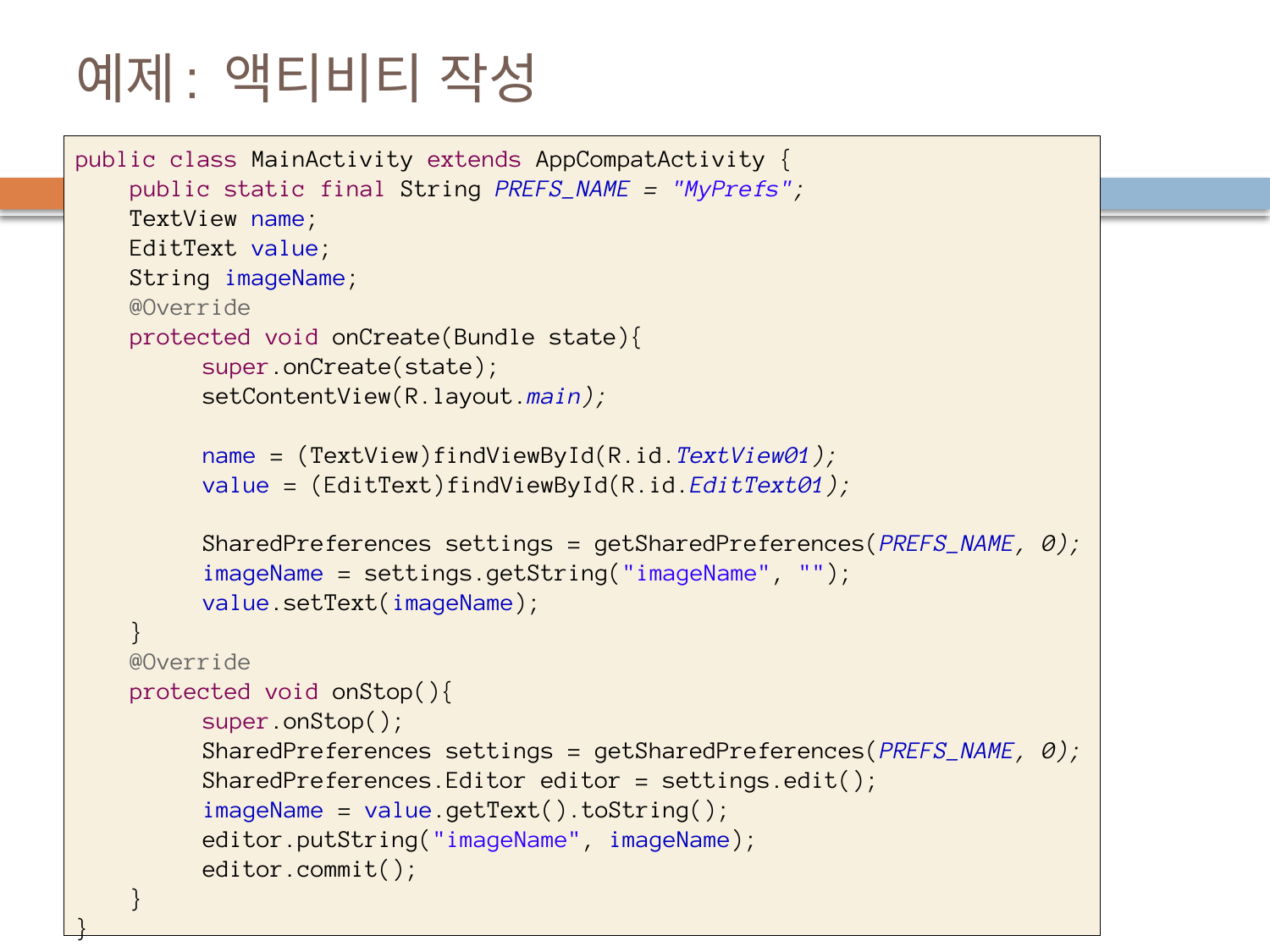

# 예제: 액티비티 작성
public class MainActivity extends AppCompatActivity {
    public static final String PREFS_NAME = "MyPrefs";
    TextView name;
    EditText value;
    String imageName;
    @Override
    protected void onCreate(Bundle state){
	super.onCreate(state);
	setContentView(R.layout.main);

	name = (TextView)findViewById(R.id.TextView01);
	value = (EditText)findViewById(R.id.EditText01);

	SharedPreferences settings = getSharedPreferences(PREFS_NAME, 0);
	imageName = settings.getString("imageName", "");
	value.setText(imageName);
    }
    @Override
    protected void onStop(){
	super.onStop();
	SharedPreferences settings = getSharedPreferences(PREFS_NAME, 0);
	SharedPreferences.Editor editor = settings.edit();
	imageName = value.getText().toString();
	editor.putString("imageName", imageName);
	editor.commit();
    }
}